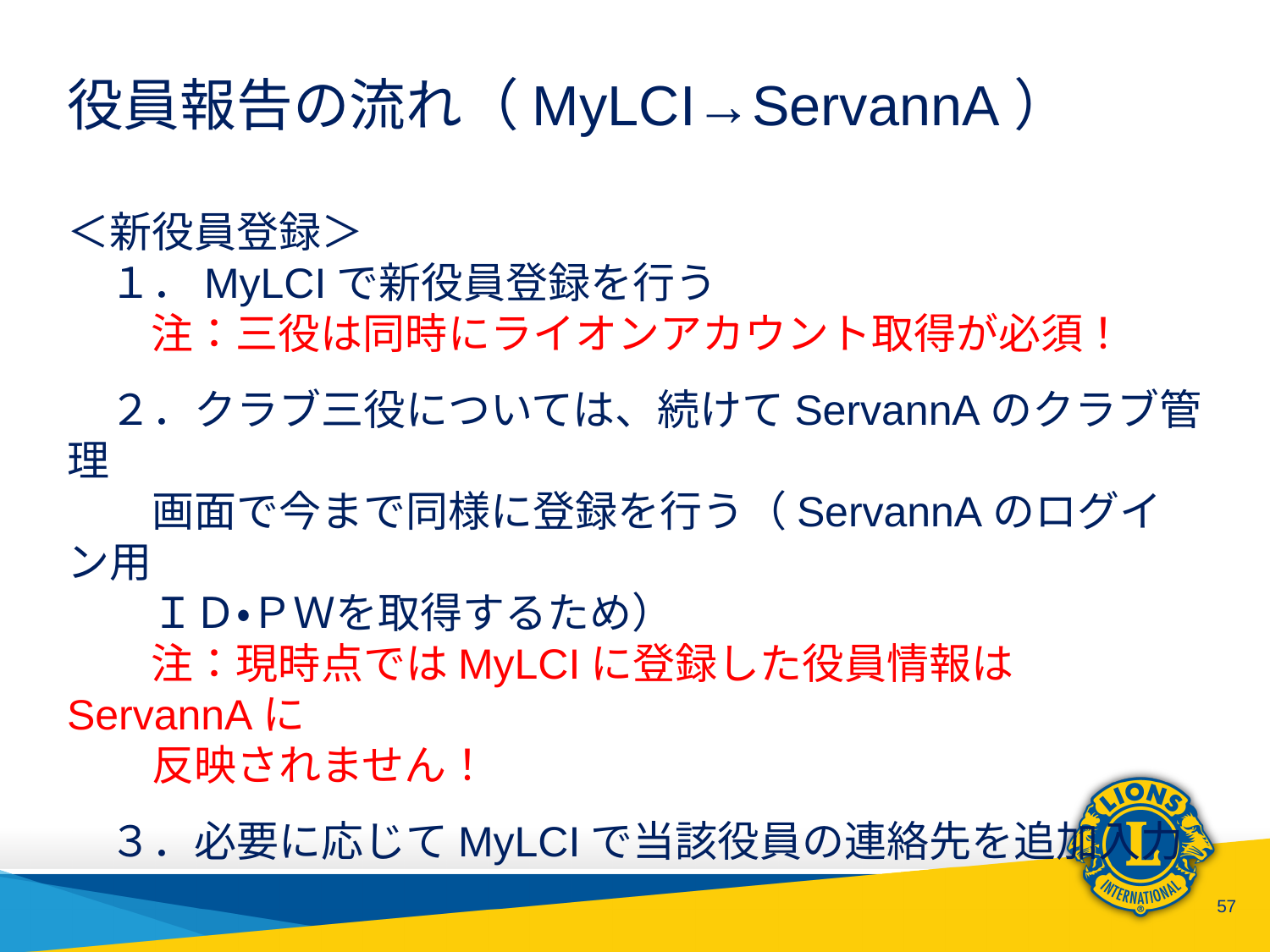

役員報告の流れ（MyLCI→ServannA）

＜新役員登録＞
　１．MyLCIで新役員登録を行う
　　注：三役は同時にライオンアカウント取得が必須！

　２．クラブ三役については、続けてServannAのクラブ管理
　　画面で今まで同様に登録を行う（ServannAのログイン用
　　ＩＤ・ＰＷを取得するため）
　　注：現時点ではMyLCIに登録した役員情報はServannAに
　　反映されません！

　３．必要に応じてMyLCIで当該役員の連絡先を追加入力